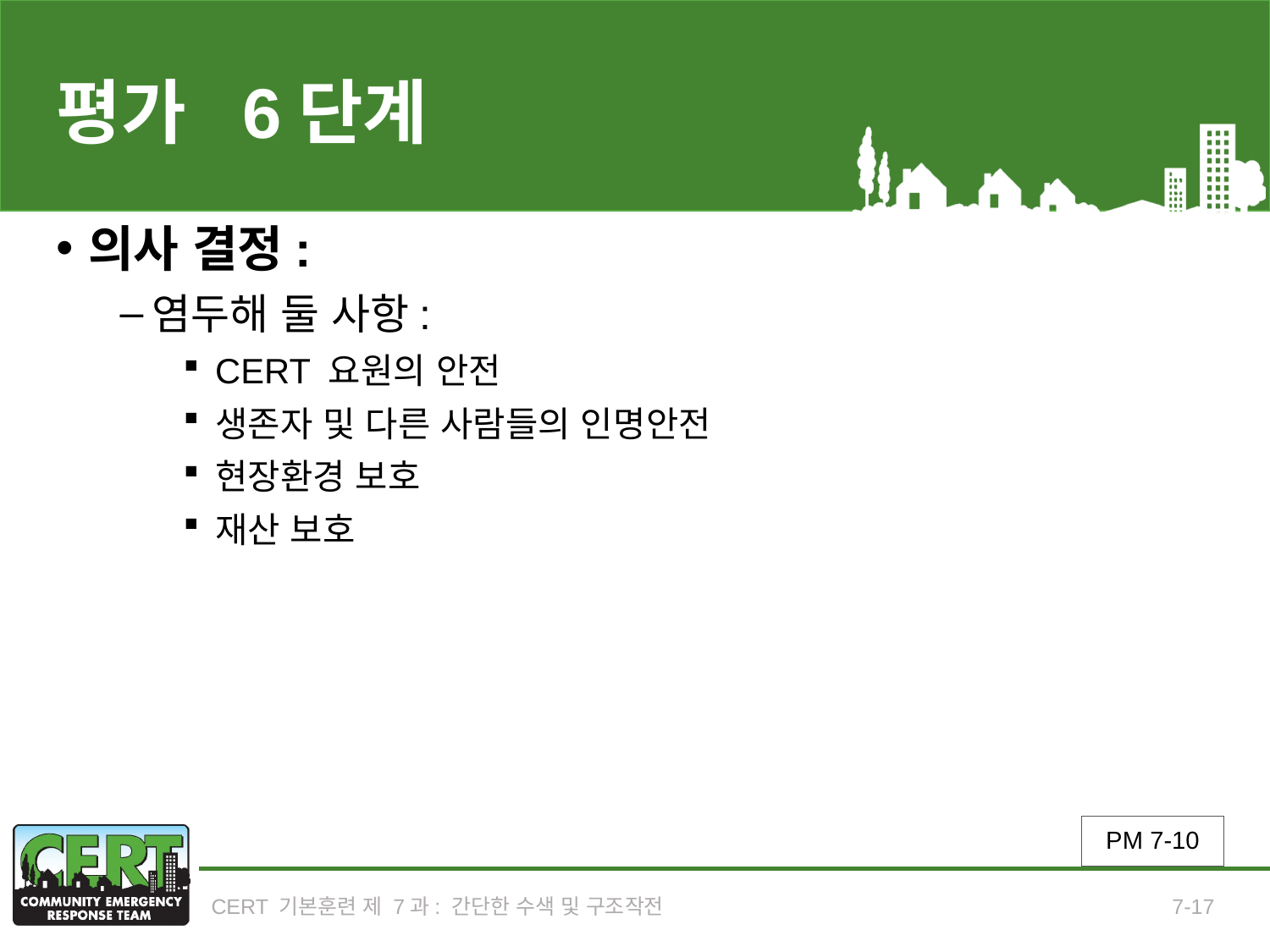

# 평가  6단계
의사 결정:
염두해 둘 사항:
CERT 요원의 안전
생존자 및 다른 사람들의 인명안전
현장환경 보호
재산 보호
PM 7-10
CERT 기본훈련 제 7과: 간단한 수색 및 구조작전
7-17